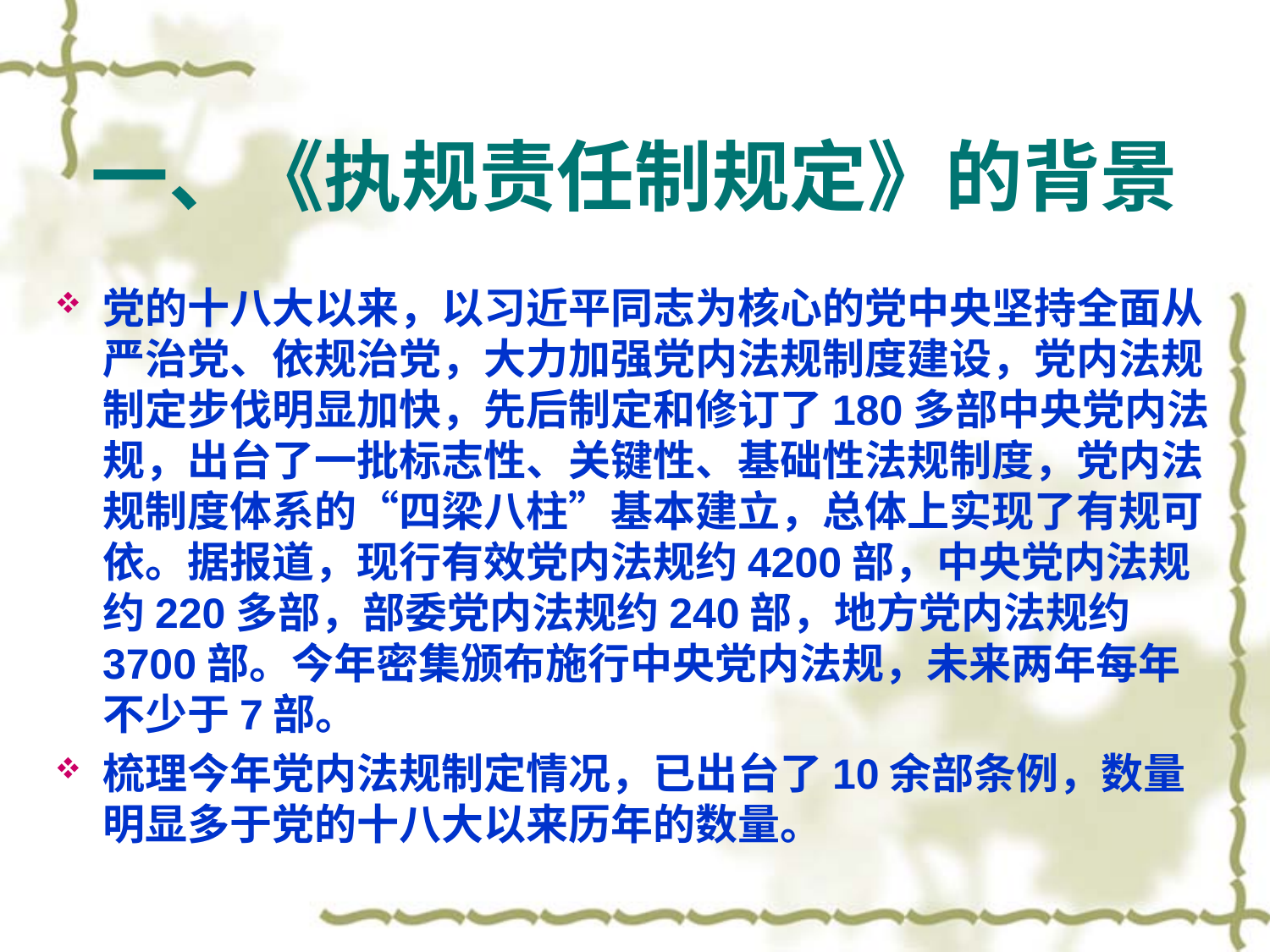

# 一、《执规责任制规定》的背景
党的十八大以来，以习近平同志为核心的党中央坚持全面从严治党、依规治党，大力加强党内法规制度建设，党内法规制定步伐明显加快，先后制定和修订了180多部中央党内法规，出台了一批标志性、关键性、基础性法规制度，党内法规制度体系的“四梁八柱”基本建立，总体上实现了有规可依。据报道，现行有效党内法规约4200部，中央党内法规约220多部，部委党内法规约240部，地方党内法规约3700部。今年密集颁布施行中央党内法规，未来两年每年不少于7部。
梳理今年党内法规制定情况，已出台了10余部条例，数量明显多于党的十八大以来历年的数量。